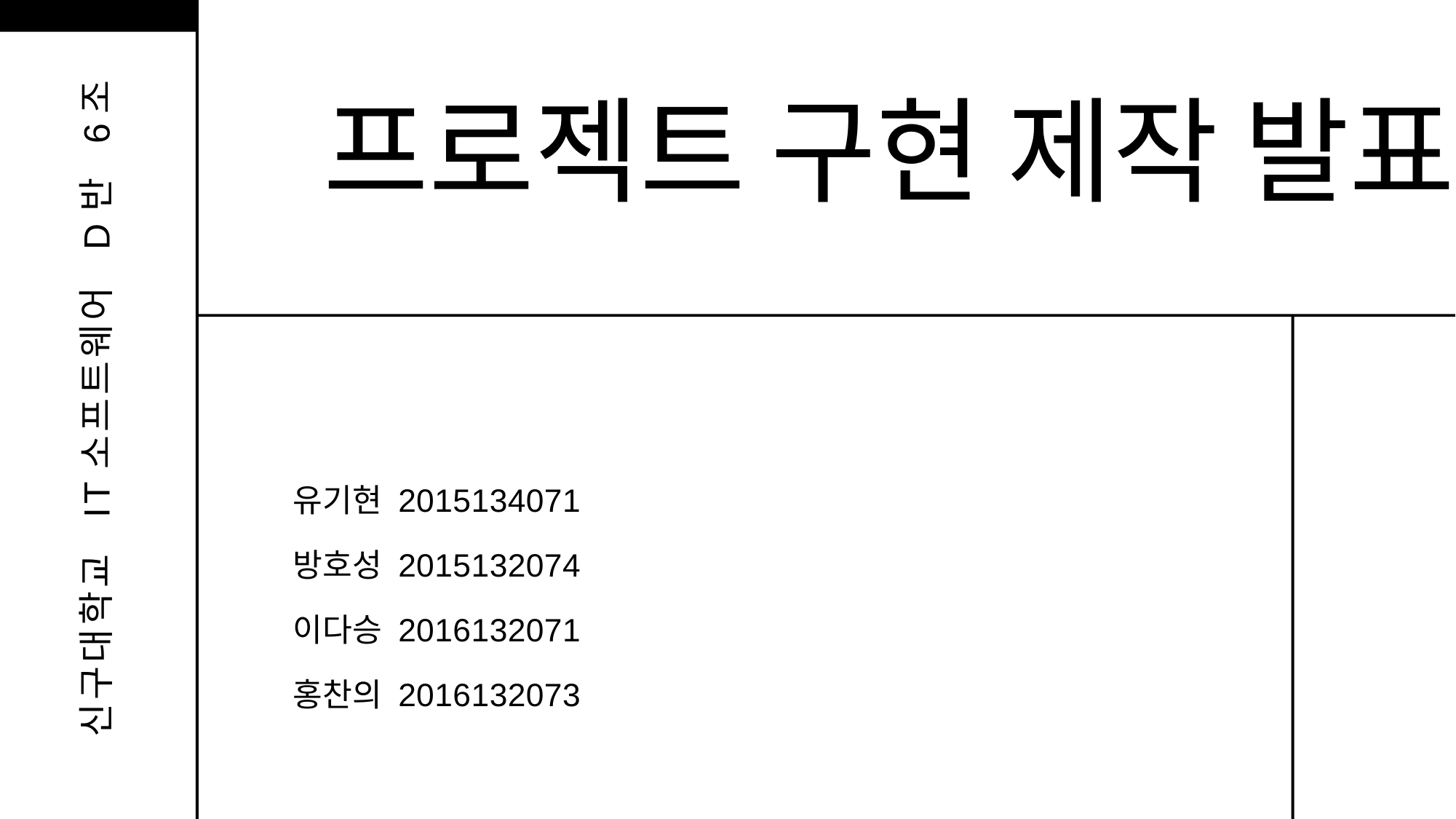

프로젝트 구현 제작 발표

신구대학교  IT소프트웨어  D반  6조
유기현 2015134071
방호성 2015132074
이다승 2016132071
홍찬의 2016132073